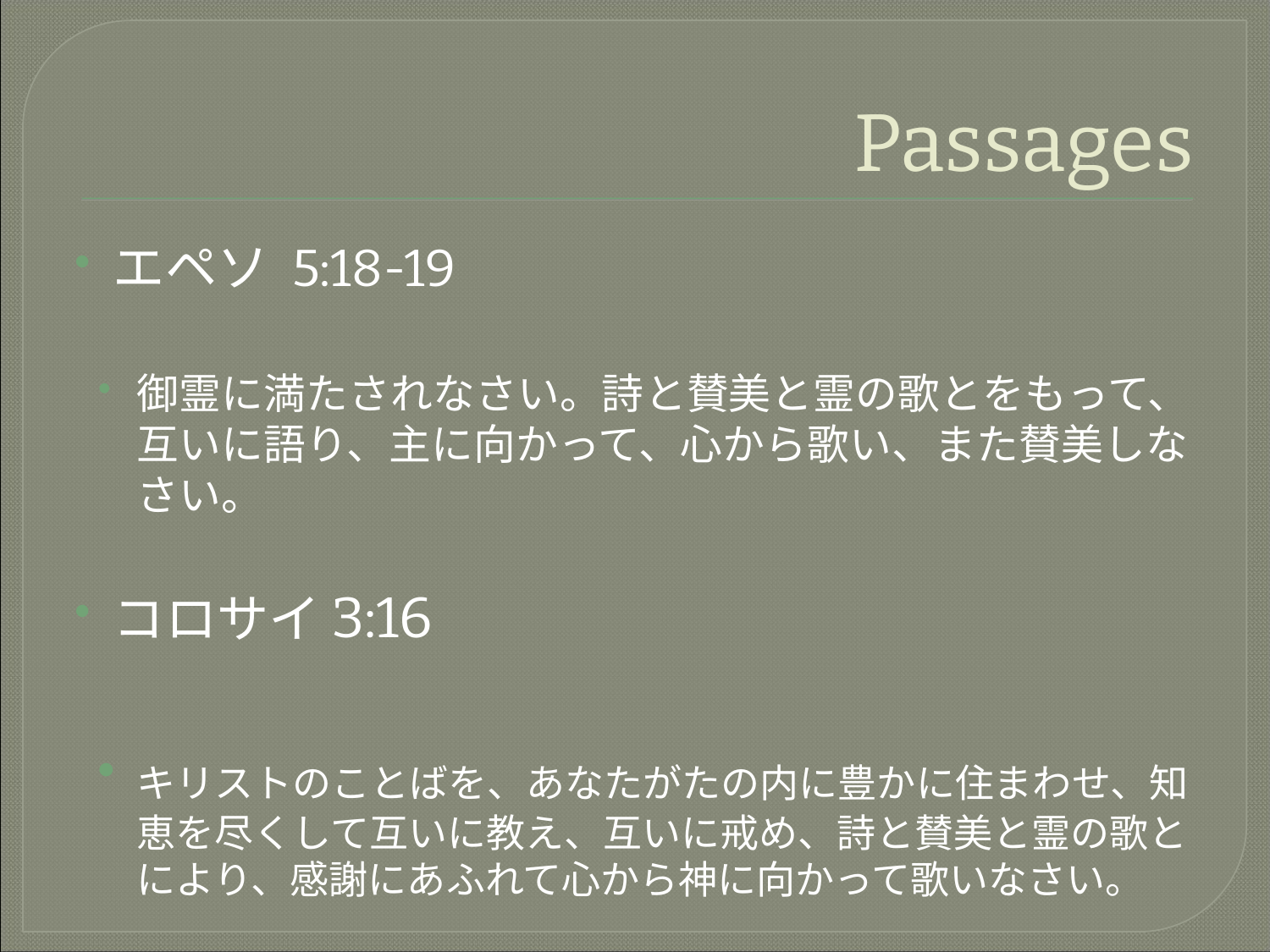

# Passages
エペソ 5:18-19

御霊に満たされなさい。詩と賛美と霊の歌とをもって、互いに語り、主に向かって、心から歌い、また賛美しなさい。

コロサイ3:16

	キリストのことばを、あなたがたの内に豊かに住まわせ、知恵を尽くして互いに教え、互いに戒め、詩と賛美と霊の歌とにより、感謝にあふれて心から神に向かって歌いなさい。